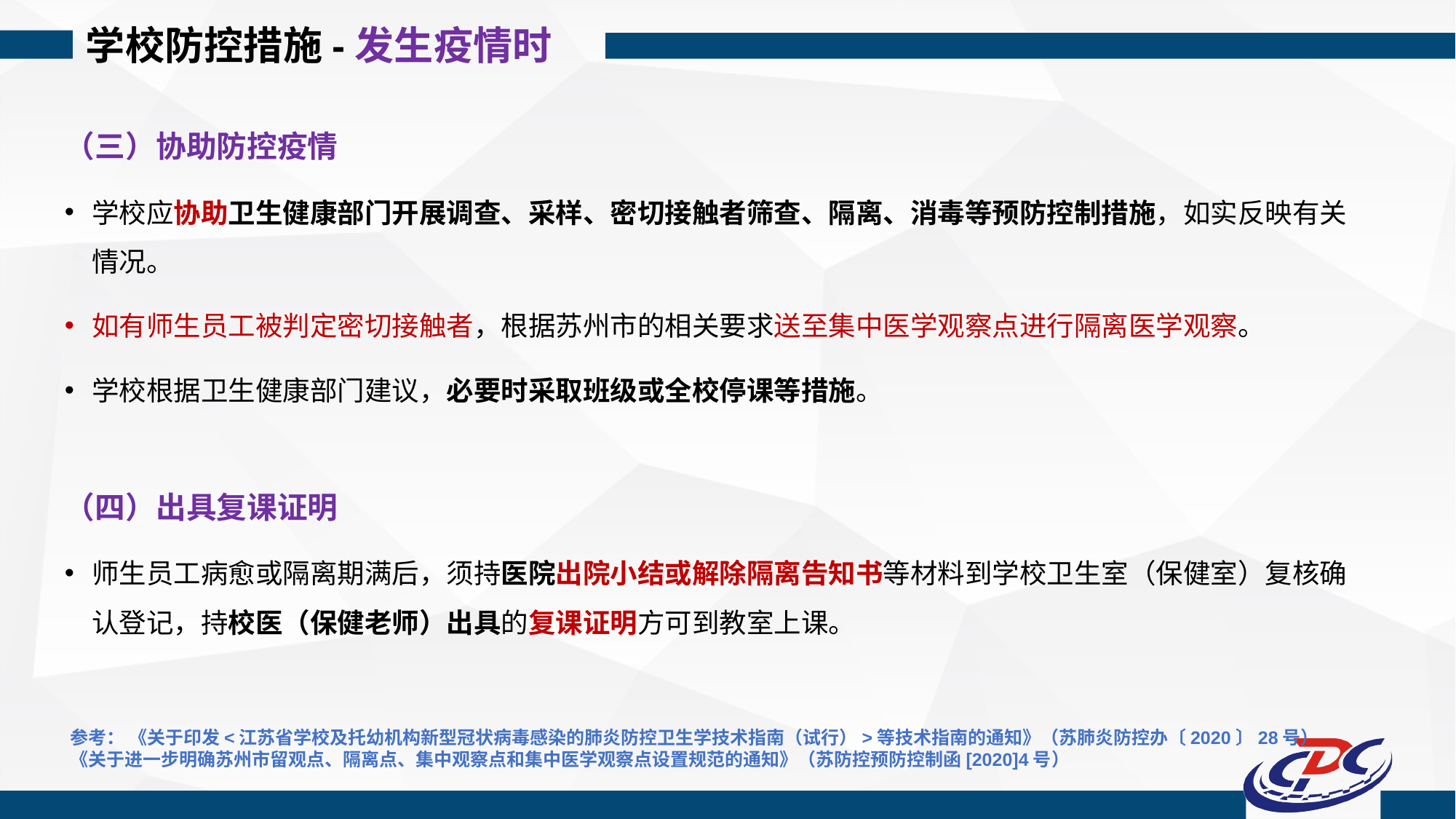

学校防控措施-发生疫情时
（三）协助防控疫情
学校应协助卫生健康部门开展调查、采样、密切接触者筛查、隔离、消毒等预防控制措施，如实反映有关情况。
如有师生员工被判定密切接触者，根据苏州市的相关要求送至集中医学观察点进行隔离医学观察。
学校根据卫生健康部门建议，必要时采取班级或全校停课等措施。

（四）出具复课证明
师生员工病愈或隔离期满后，须持医院出院小结或解除隔离告知书等材料到学校卫生室（保健室）复核确认登记，持校医（保健老师）出具的复课证明方可到教室上课。
参考： 《关于印发<江苏省学校及托幼机构新型冠状病毒感染的肺炎防控卫生学技术指南（试行）>等技术指南的通知》（苏肺炎防控办〔2020〕28号）
《关于进一步明确苏州市留观点、隔离点、集中观察点和集中医学观察点设置规范的通知》（苏防控预防控制函[2020]4号）